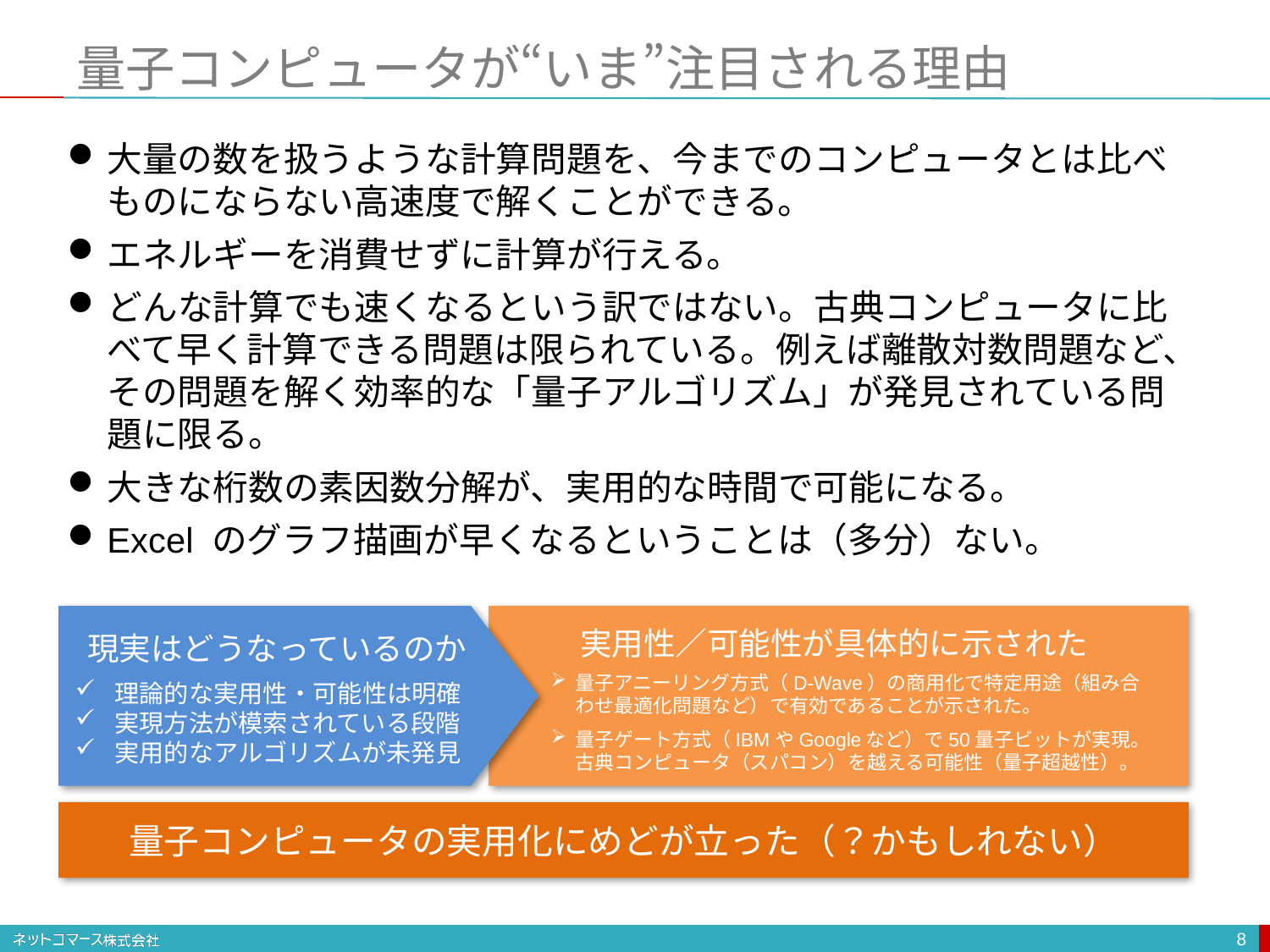

# 量子コンピュータが“いま”注目される理由
大量の数を扱うような計算問題を、今までのコンピュータとは比べものにならない高速度で解くことができる。
エネルギーを消費せずに計算が行える。
どんな計算でも速くなるという訳ではない。古典コンピュータに比べて早く計算できる問題は限られている。例えば離散対数問題など、その問題を解く効率的な「量子アルゴリズム」が発見されている問題に限る。
大きな桁数の素因数分解が、実用的な時間で可能になる。
Excel のグラフ描画が早くなるということは（多分）ない。

実用性／可能性が具体的に示された
現実はどうなっているのか
量子アニーリング方式（D-Wave）の商用化で特定用途（組み合わせ最適化問題など）で有効であることが示された。
量子ゲート方式（IBMやGoogleなど）で50量子ビットが実現。古典コンピュータ（スパコン）を越える可能性（量子超越性）。
理論的な実用性・可能性は明確
実現方法が模索されている段階
実用的なアルゴリズムが未発見
量子コンピュータの実用化にめどが立った（？かもしれない）
8